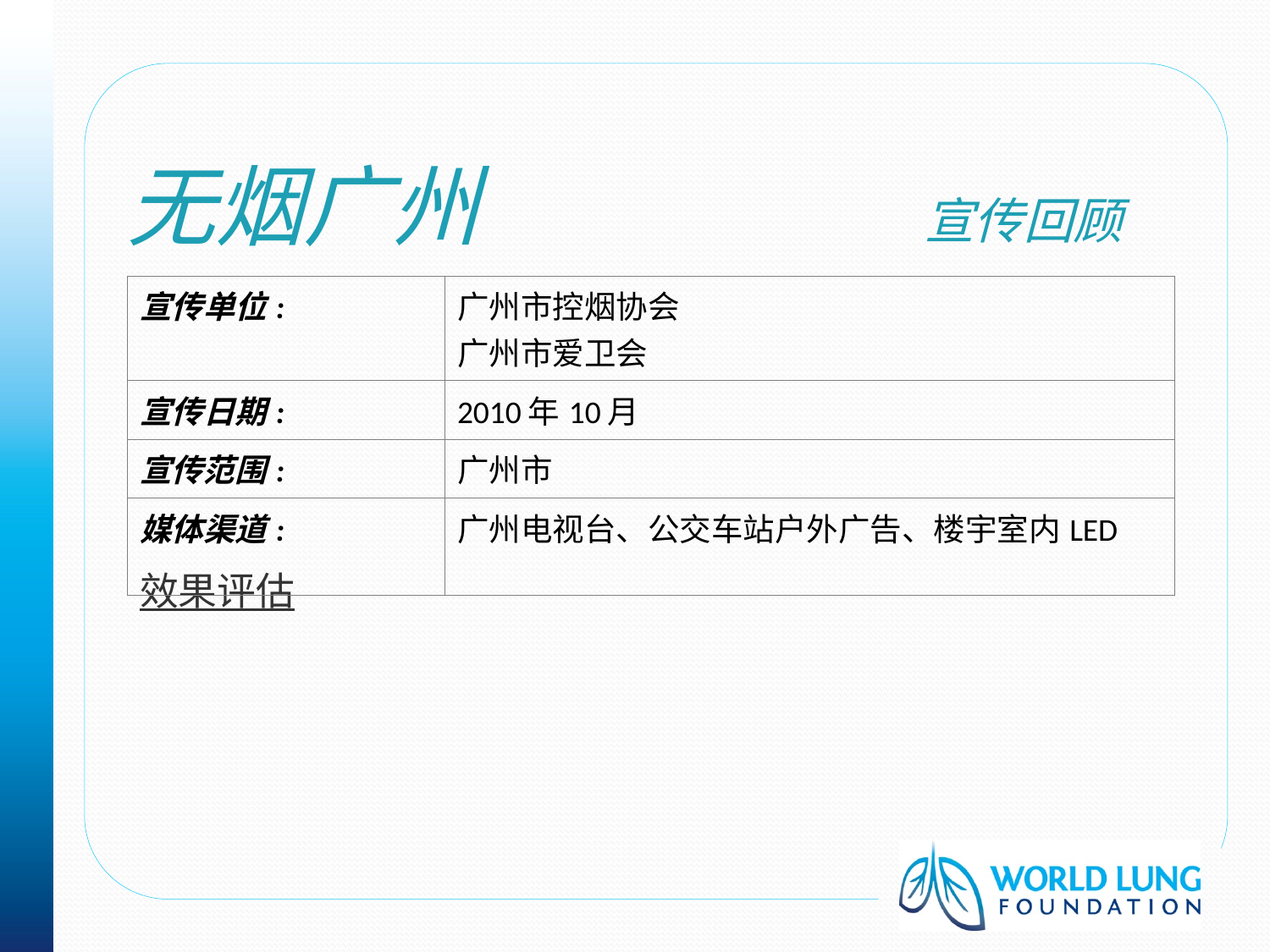

# 无烟广州	                                      宣传回顾
| 宣传单位: | 广州市控烟协会 广州市爱卫会 |
| --- | --- |
| 宣传日期: | 2010年10月 |
| 宣传范围: | 广州市 |
| 媒体渠道: | 广州电视台、公交车站户外广告、楼宇室内LED |
效果评估